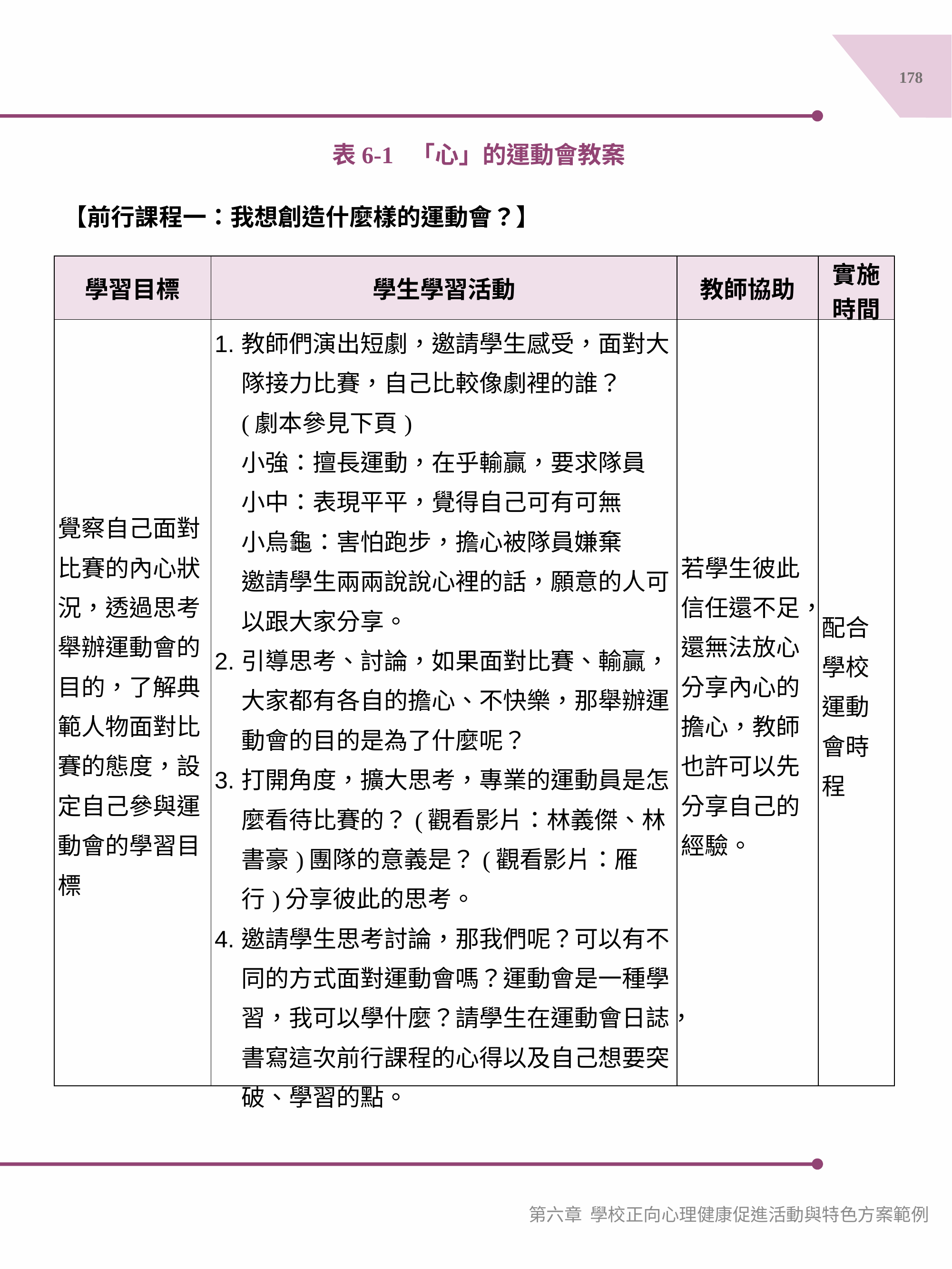

178
表6-1  「心」的運動會教案
【前行課程一：我想創造什麼樣的運動會？】
| 學習目標 | 學生學習活動 | 教師協助 | 實施時間 |
| --- | --- | --- | --- |
| 覺察自己面對比賽的內心狀況，透過思考舉辦運動會的目的，了解典範人物面對比賽的態度，設定自己參與運動會的學習目標 | 教師們演出短劇，邀請學生感受，面對大隊接力比賽，自己比較像劇裡的誰？ (劇本參見下頁) 小強：擅長運動，在乎輸贏，要求隊員 小中：表現平平，覺得自己可有可無 小烏龜：害怕跑步，擔心被隊員嫌棄 邀請學生兩兩說說心裡的話，願意的人可以跟大家分享。 引導思考、討論，如果面對比賽、輸贏，大家都有各自的擔心、不快樂，那舉辦運動會的目的是為了什麼呢？ 打開角度，擴大思考，專業的運動員是怎麼看待比賽的？(觀看影片：林義傑、林書豪)團隊的意義是？(觀看影片：雁行)分享彼此的思考。 邀請學生思考討論，那我們呢？可以有不同的方式面對運動會嗎？運動會是一種學習，我可以學什麼？請學生在運動會日誌，書寫這次前行課程的心得以及自己想要突破、學習的點。 | 若學生彼此信任還不足，還無法放心分享內心的擔心，教師也許可以先分享自己的經驗。 | 配合學校運動會時程 |
第六章  學校正向心理健康促進活動與特色方案範例